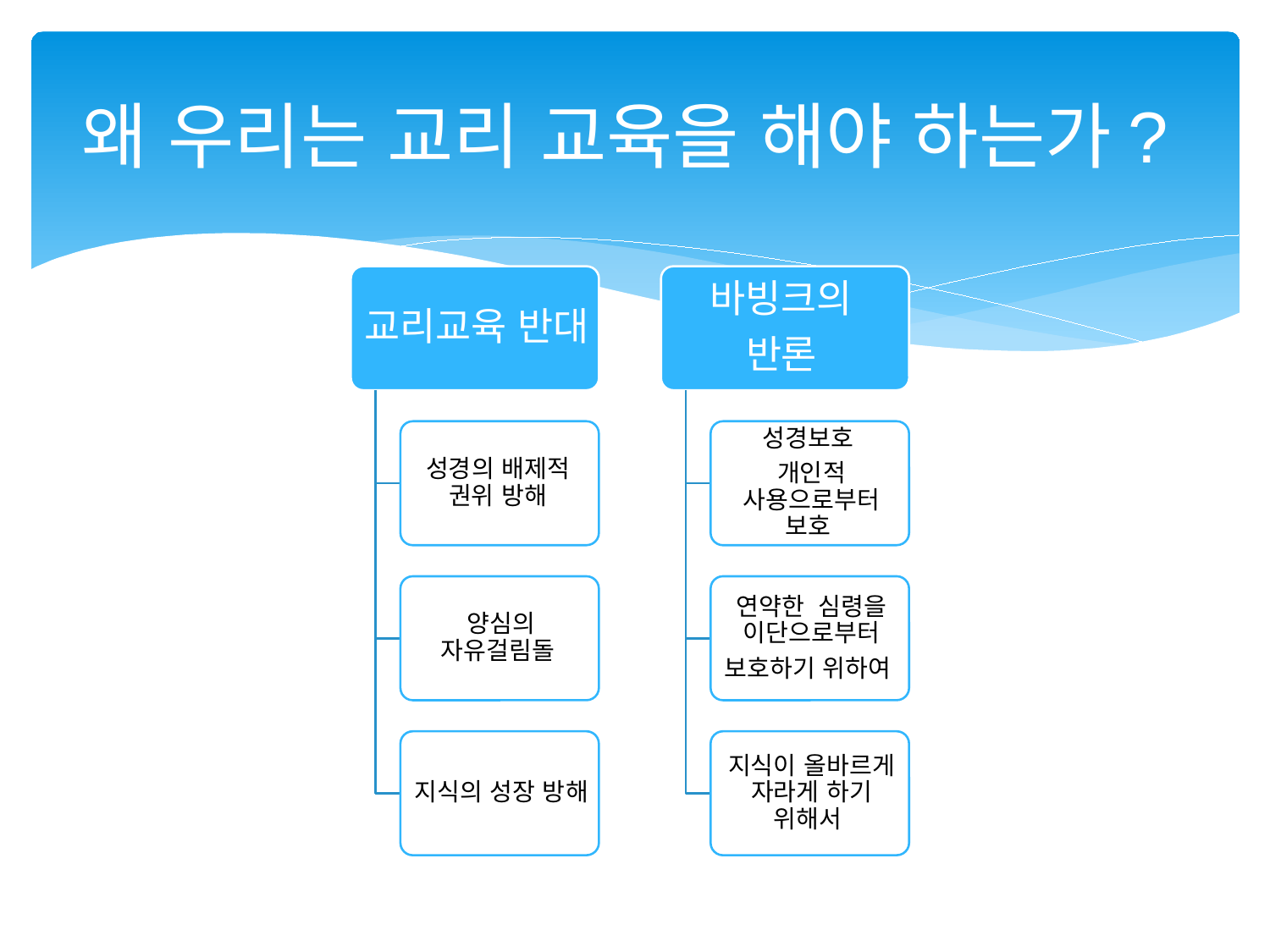

# 왜 우리는 교리 교육을 해야 하는가?
교리교육 반대
성경의 배제적  권위 방해
양심의 자유걸림돌
지식의 성장 방해
바빙크의
반론
성경보호
개인적 사용으로부터 보호
연약한  심령을 이단으로부터
보호하기 위하여
지식이 올바르게 자라게 하기 위해서